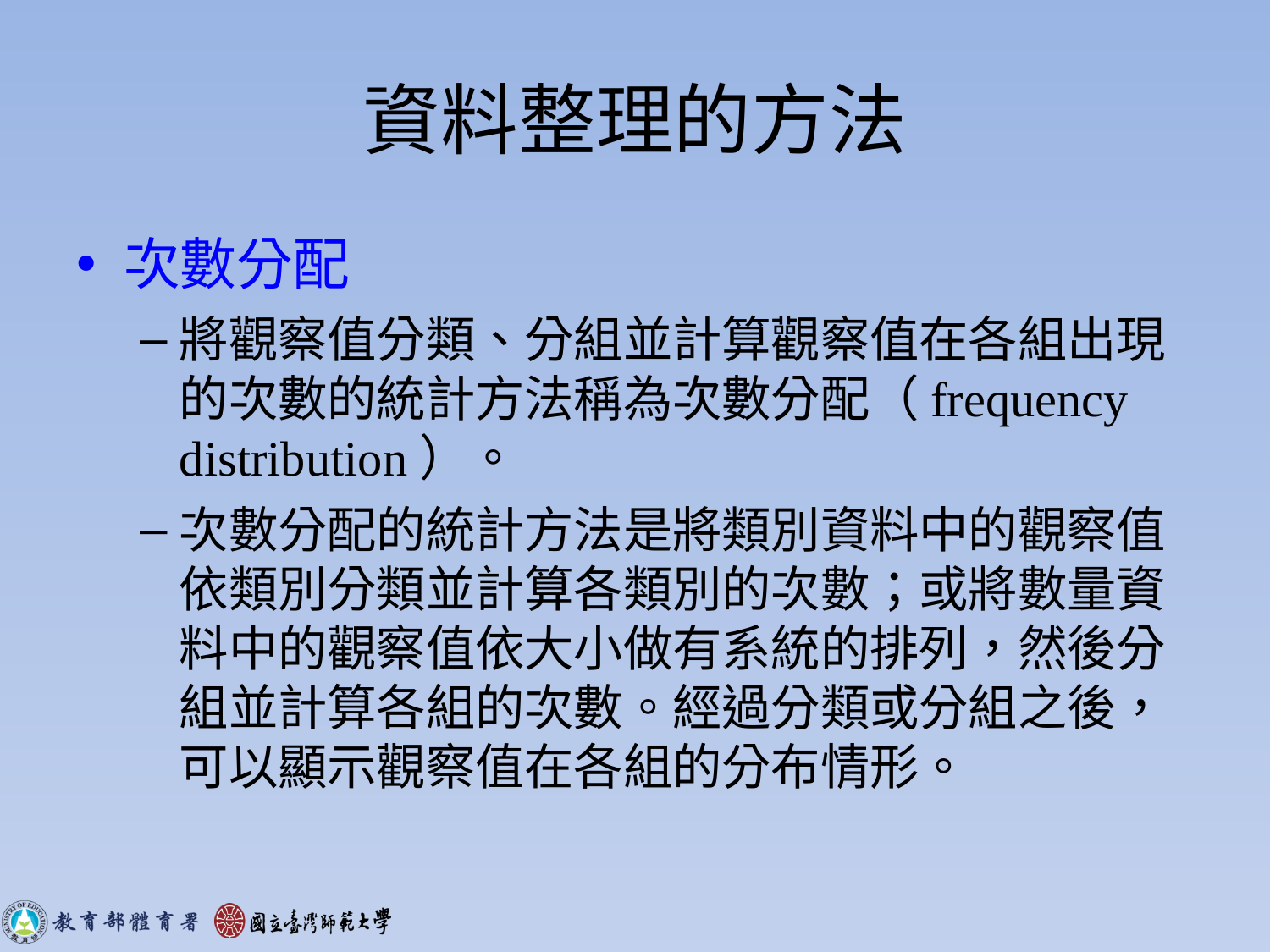

# 資料整理的方法
次數分配
將觀察值分類、分組並計算觀察值在各組出現的次數的統計方法稱為次數分配（frequency distribution）。
次數分配的統計方法是將類別資料中的觀察值依類別分類並計算各類別的次數；或將數量資料中的觀察值依大小做有系統的排列，然後分組並計算各組的次數。經過分類或分組之後，可以顯示觀察值在各組的分布情形。